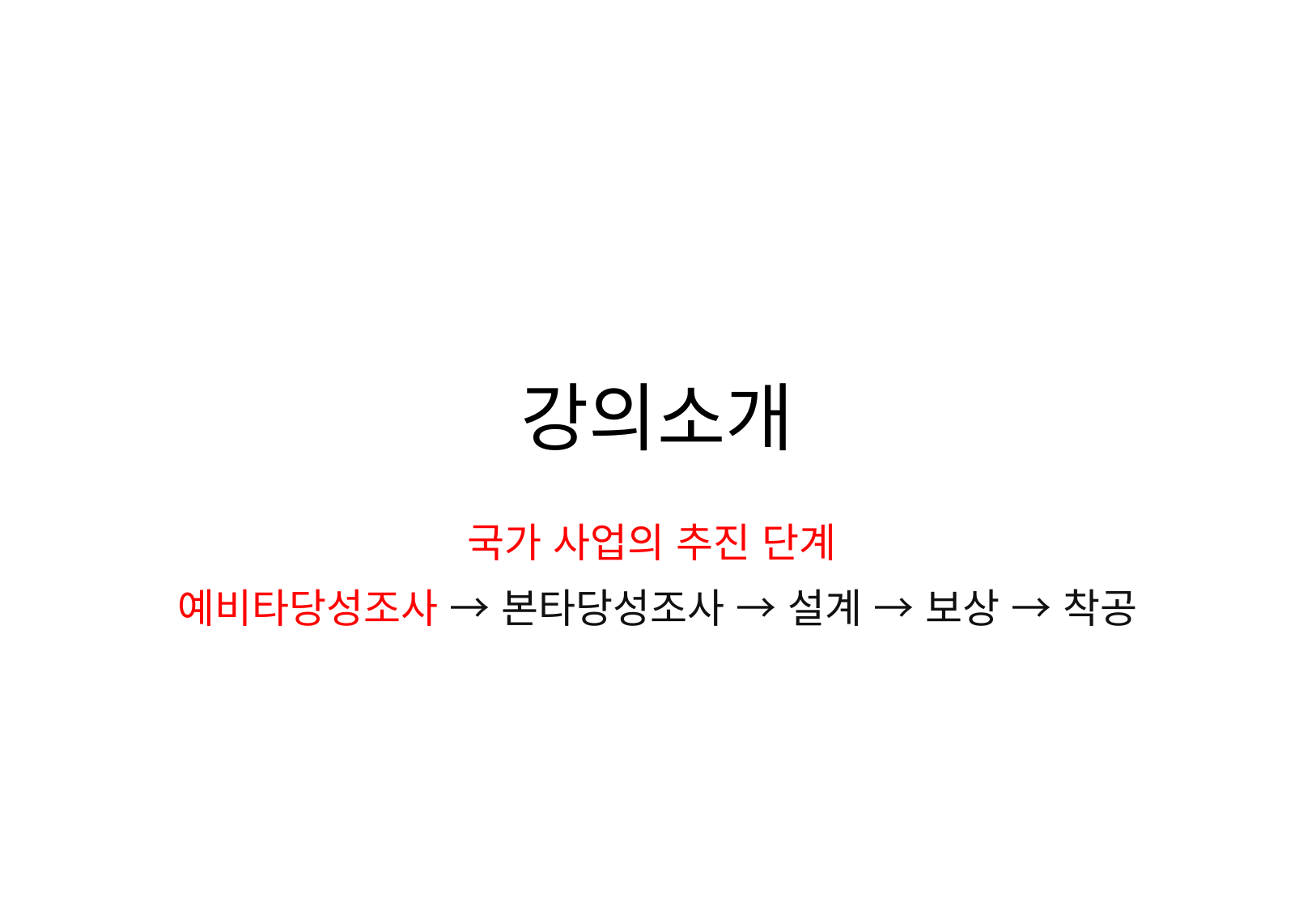

# 강의소개
국가 사업의 추진 단계
예비타당성조사 → 본타당성조사 → 설계 → 보상 → 착공